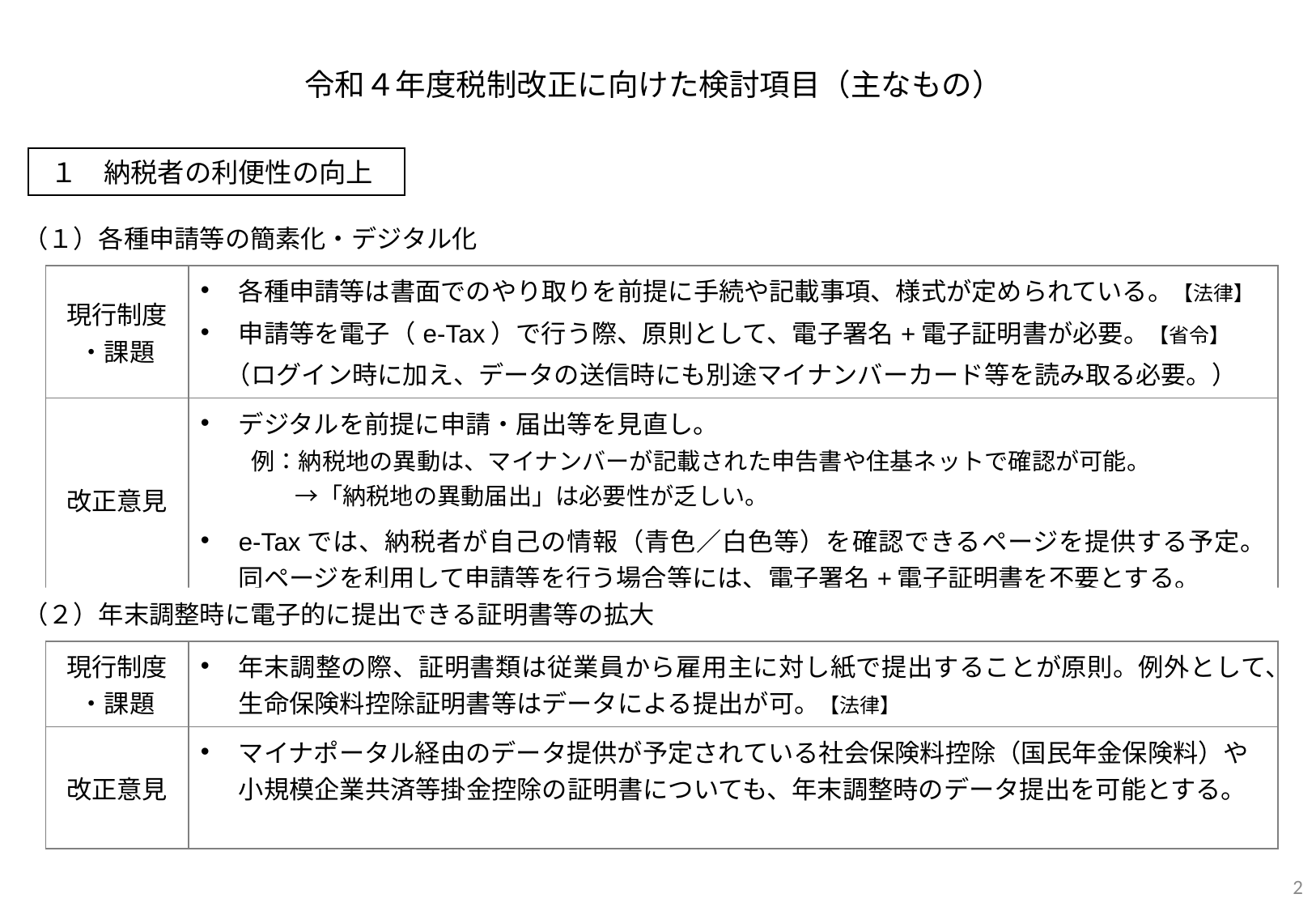

令和４年度税制改正に向けた検討項目（主なもの）
１　納税者の利便性の向上
（１）各種申請等の簡素化・デジタル化
| 現行制度 ・課題 | 各種申請等は書面でのやり取りを前提に手続や記載事項、様式が定められている。【法律】 申請等を電子（e-Tax）で行う際、原則として、電子署名+電子証明書が必要。【省令】 　（ログイン時に加え、データの送信時にも別途マイナンバーカード等を読み取る必要。） |
| --- | --- |
| 改正意見 | デジタルを前提に申請・届出等を見直し。 　　例：納税地の異動は、マイナンバーが記載された申告書や住基ネットで確認が可能。 　　　　→「納税地の異動届出」は必要性が乏しい。 e-Taxでは、納税者が自己の情報（青色／白色等）を確認できるページを提供する予定。同ページを利用して申請等を行う場合等には、電子署名+電子証明書を不要とする。 |
（２）年末調整時に電子的に提出できる証明書等の拡大
| 現行制度 ・課題 | 年末調整の際、証明書類は従業員から雇用主に対し紙で提出することが原則。例外として、生命保険料控除証明書等はデータによる提出が可。【法律】 |
| --- | --- |
| 改正意見 | マイナポータル経由のデータ提供が予定されている社会保険料控除（国民年金保険料）や小規模企業共済等掛金控除の証明書についても、年末調整時のデータ提出を可能とする。 |
2